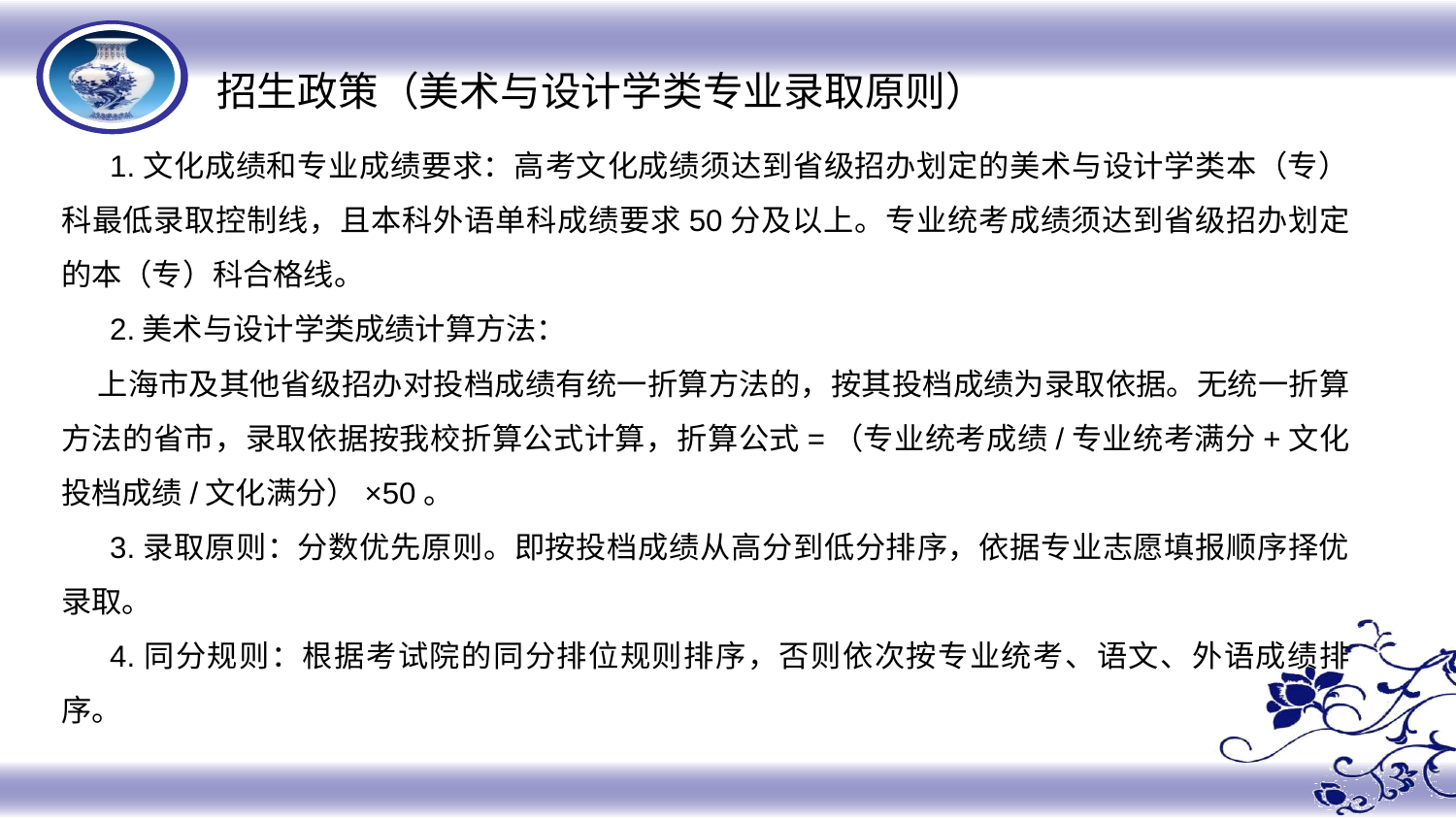

招生政策（美术与设计学类专业录取原则）

1.文化成绩和专业成绩要求：高考文化成绩须达到省级招办划定的美术与设计学类本（专）科最低录取控制线，且本科外语单科成绩要求50分及以上。专业统考成绩须达到省级招办划定的本（专）科合格线。
2.美术与设计学类成绩计算方法：
上海市及其他省级招办对投档成绩有统一折算方法的，按其投档成绩为录取依据。无统一折算方法的省市，录取依据按我校折算公式计算，折算公式=（专业统考成绩/专业统考满分+文化投档成绩/文化满分）×50。
3.录取原则：分数优先原则。即按投档成绩从高分到低分排序，依据专业志愿填报顺序择优录取。
4.同分规则：根据考试院的同分排位规则排序，否则依次按专业统考、语文、外语成绩排序。